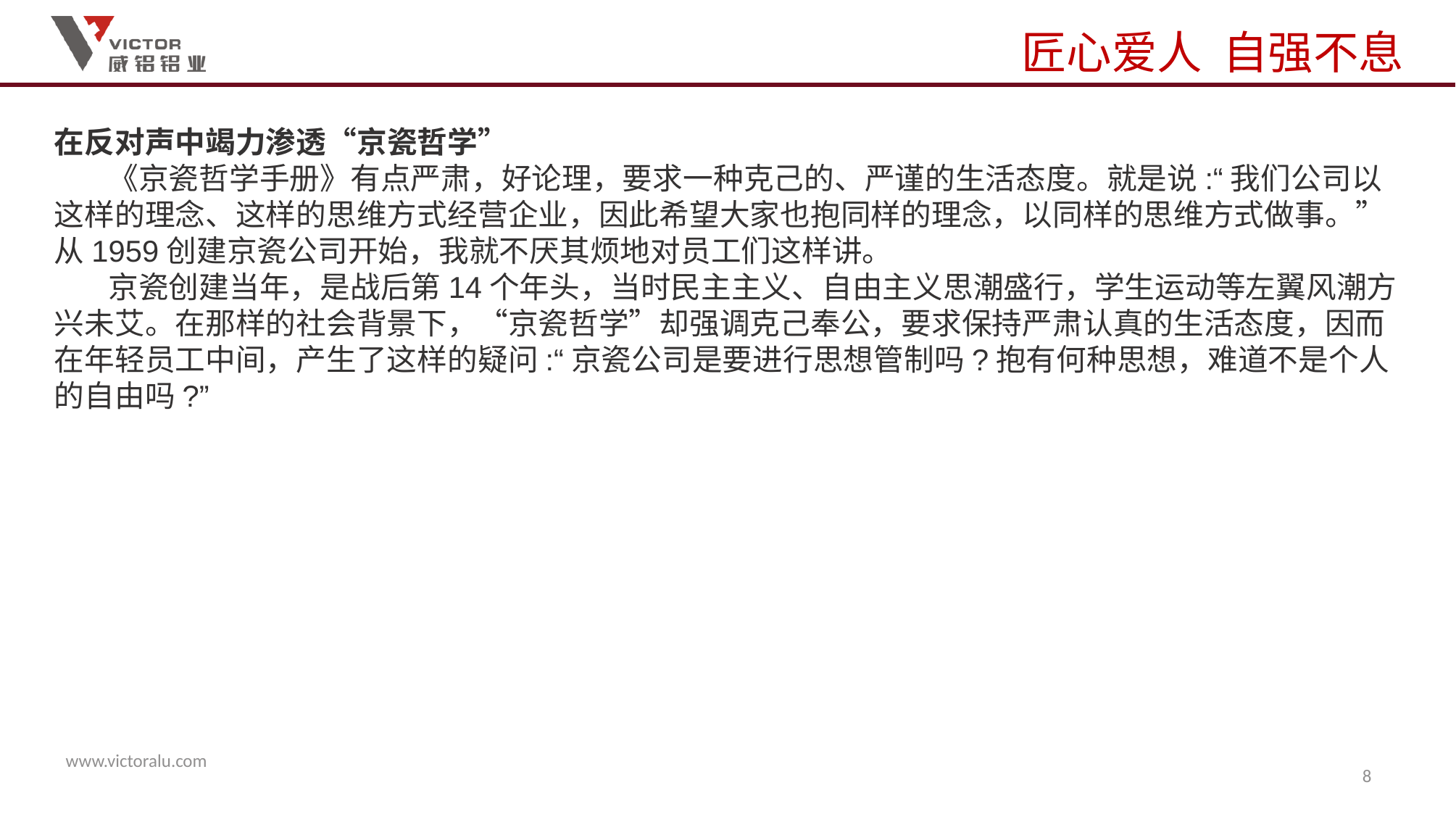

在反对声中竭力渗透“京瓷哲学”
       《京瓷哲学手册》有点严肃，好论理，要求一种克己的、严谨的生活态度。就是说:“我们公司以这样的理念、这样的思维方式经营企业，因此希望大家也抱同样的理念，以同样的思维方式做事。”从1959创建京瓷公司开始，我就不厌其烦地对员工们这样讲。
       京瓷创建当年，是战后第14个年头，当时民主主义、自由主义思潮盛行，学生运动等左翼风潮方兴未艾。在那样的社会背景下，“京瓷哲学”却强调克己奉公，要求保持严肃认真的生活态度，因而在年轻员工中间，产生了这样的疑问:“京瓷公司是要进行思想管制吗?抱有何种思想，难道不是个人的自由吗?”

8